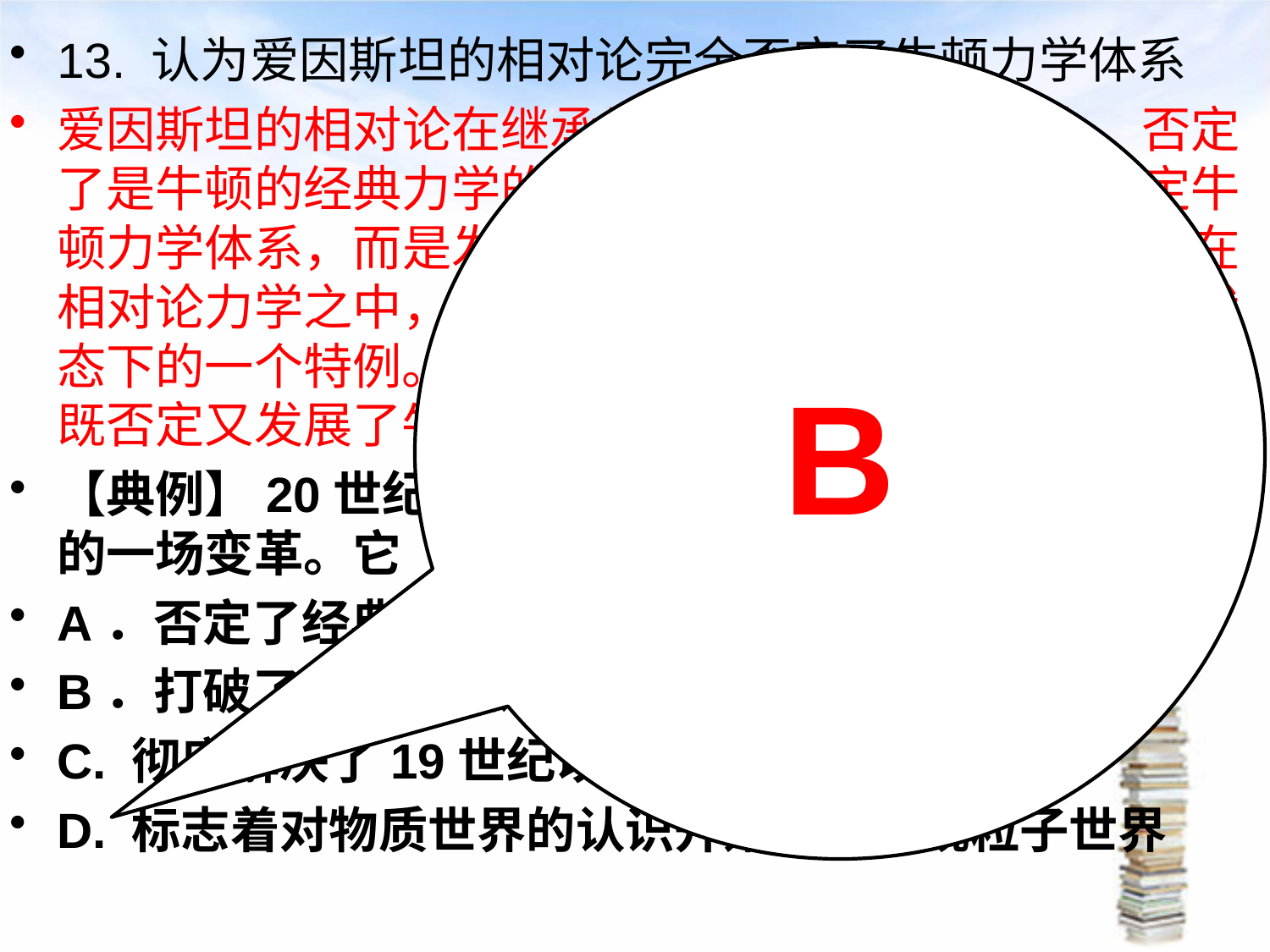

13. 认为爱因斯坦的相对论完全否定了牛顿力学体系
爱因斯坦的相对论在继承牛顿力学体系的基础上，否定了是牛顿的经典力学的绝对时空论，并没有完全否定牛顿力学体系，而是发展了牛顿力学，将牛顿力学概括在相对论力学之中，牛顿力学只是相对力学在低速运动状态下的一个特例。二者之间的关系是爱因斯坦的相对论既否定又发展了牛顿力学体系。
【典例】20世纪初，爱因斯坦相对论的提出是物理学的一场变革。它（    ）
A．否定了经典力学体系
B．打破了绝对时空观
C. 彻底解决了19世纪以来物理学面临的危机
D. 标志着对物质世界的认识开始进入微观粒子世界
#
B